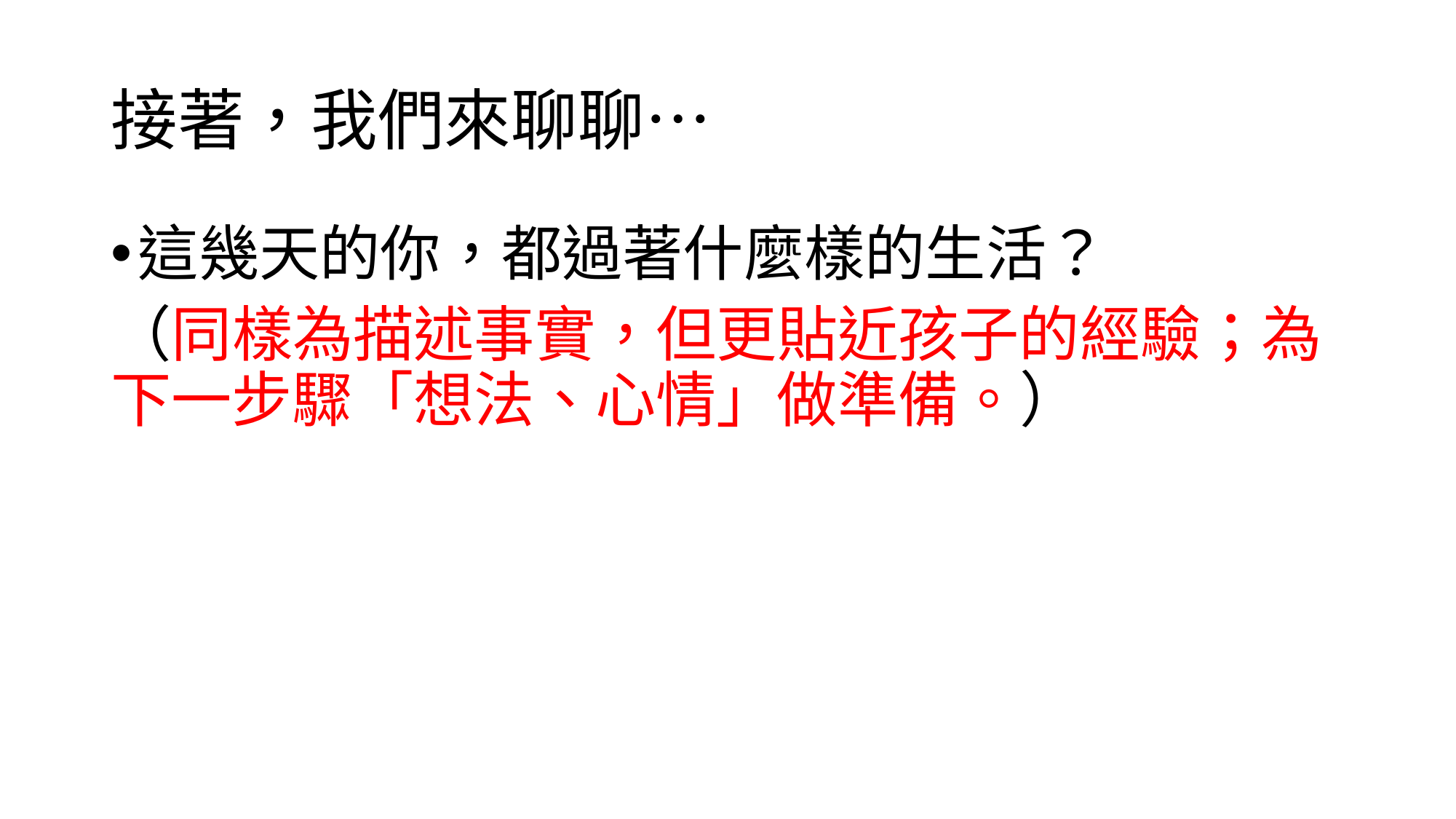

# 接著，我們來聊聊…
這幾天的你，都過著什麼樣的生活？
（同樣為描述事實，但更貼近孩子的經驗；為下一步驟「想法、心情」做準備。）